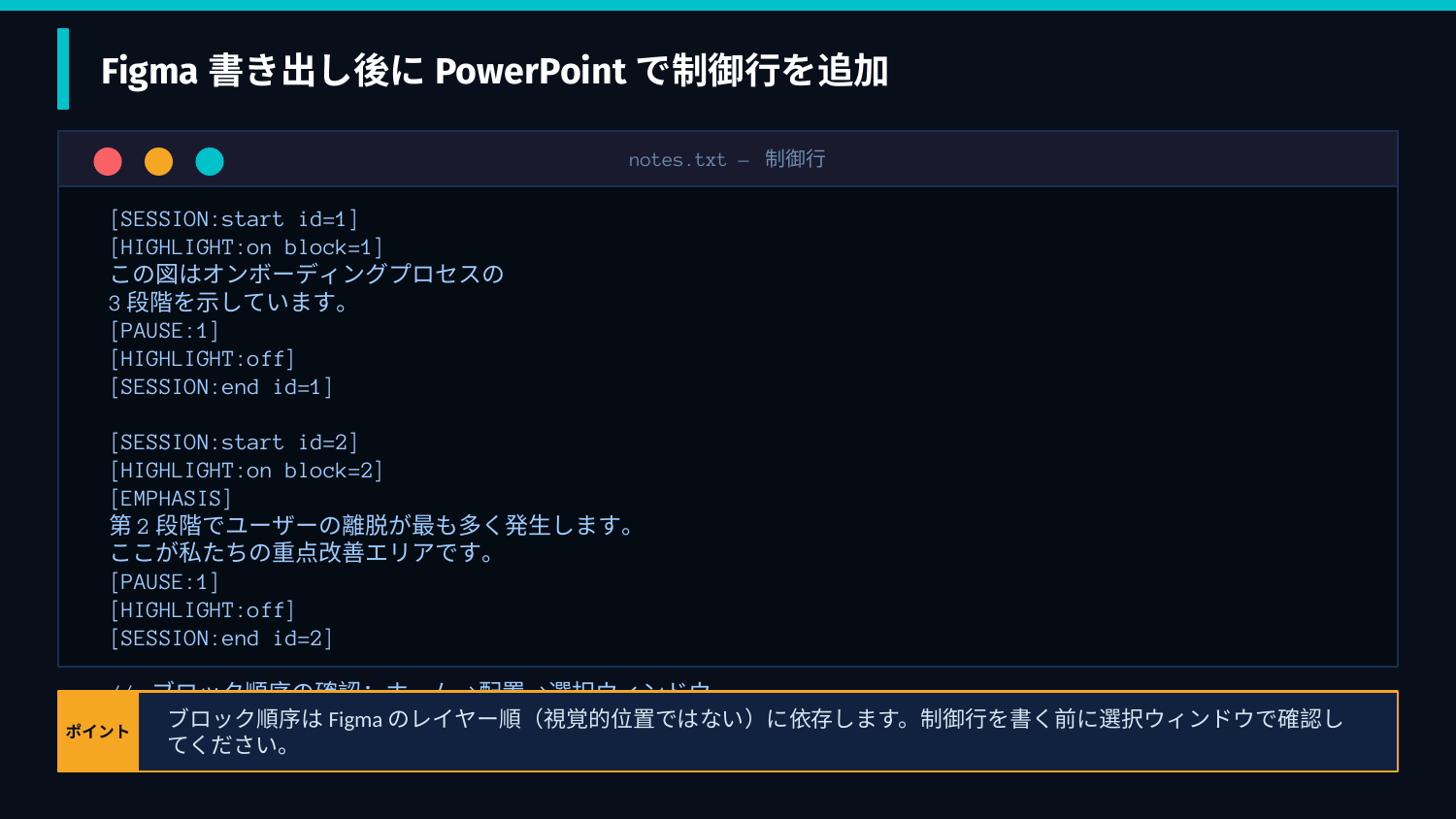

Figma書き出し後にPowerPointで制御行を追加

notes.txt — 制御行

[SESSION:start id=1]
[HIGHLIGHT:on block=1]
この図はオンボーディングプロセスの
3段階を示しています。
[PAUSE:1]
[HIGHLIGHT:off]
[SESSION:end id=1]

[SESSION:start id=2]
[HIGHLIGHT:on block=2]
[EMPHASIS]
第2段階でユーザーの離脱が最も多く発生します。
ここが私たちの重点改善エリアです。
[PAUSE:1]
[HIGHLIGHT:off]
[SESSION:end id=2]

// ブロック順序の確認：ホーム→配置→選択ウィンドウ

ポイント
ブロック順序はFigmaのレイヤー順（視覚的位置ではない）に依存します。制御行を書く前に選択ウィンドウで確認してください。